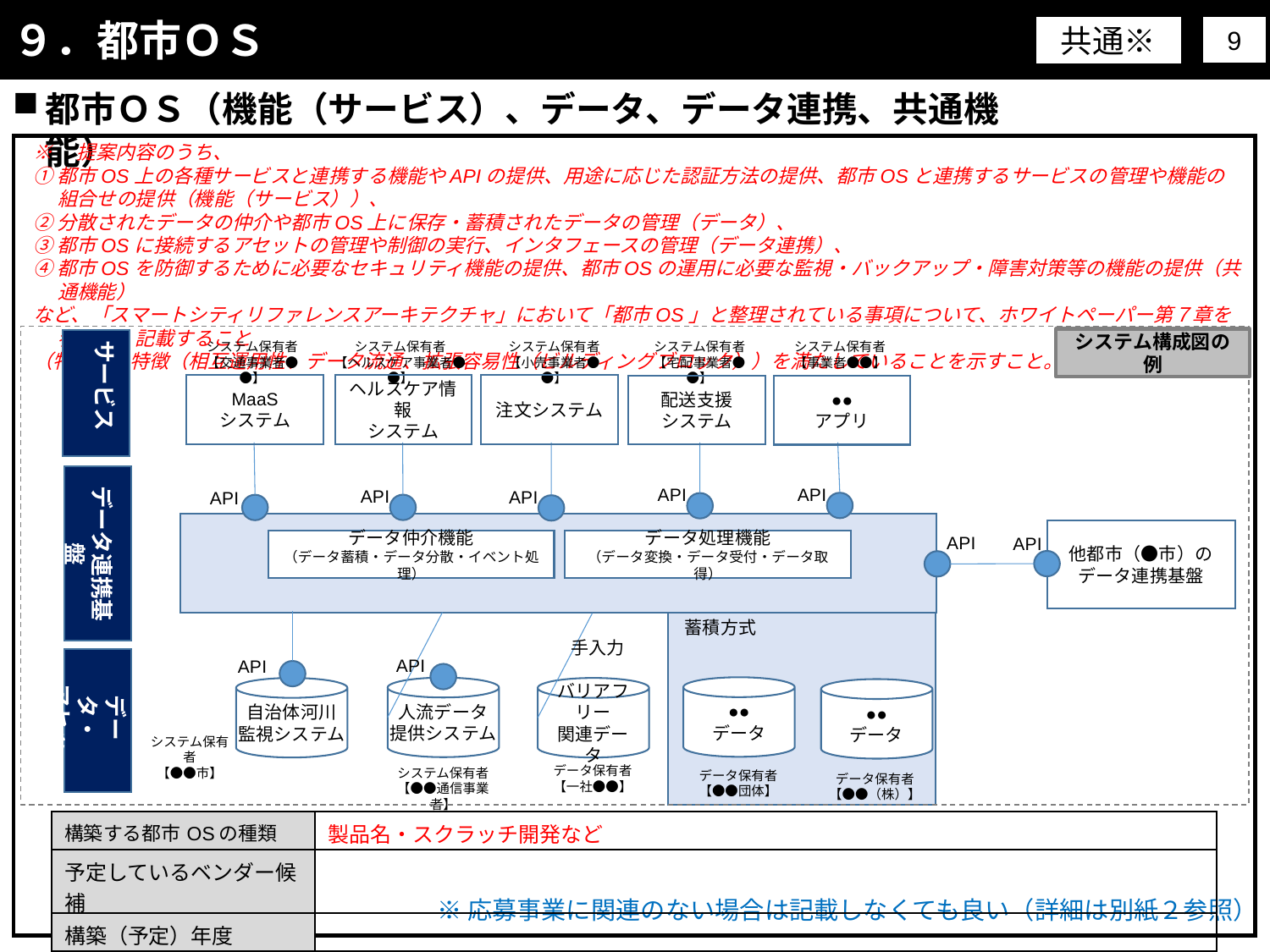

９．都市ＯＳ
共通※
9
都市ＯＳ（機能（サービス）、データ、データ連携、共通機能）
※　提案内容のうち、
①都市OS上の各種サービスと連携する機能やAPIの提供、用途に応じた認証方法の提供、都市OSと連携するサービスの管理や機能の組合せの提供（機能（サービス））、
②分散されたデータの仲介や都市OS上に保存・蓄積されたデータの管理（データ）、
③都市OSに接続するアセットの管理や制御の実行、インタフェースの管理（データ連携）、
④都市OSを防御するために必要なセキュリティ機能の提供、都市OSの運用に必要な監視・バックアップ・障害対策等の機能の提供（共通機能）
など、「スマートシティリファレンスアーキテクチャ」において「都市OS」と整理されている事項について、ホワイトペーパー第７章を参照し、記載すること
（特に、３特徴（相互運用性、データ流通、拡張容易性（ビルディングブロック））を満たしていることを示すこと。）

サービス
システム構成図の例

システム保有者
【交通事業者●●】
システム保有者
【ヘルスケア事業者●●】
システム保有者
【小売事業者●●】
システム保有者
【宅配事業者●●】
システム保有者
【事業者●●】
MaaS
システム
ヘルスケア情報
システム
注文システム
配送支援
システム
●●
アプリ

データ連携基盤
API
API
API
API
API

他都市（●市）の
データ連携基盤
API
API
データ処理機能
（データ変換・データ受付・データ取得）
データ仲介機能
（データ蓄積・データ分散・イベント処理）

蓄積方式

手入力
API

API
データ・
アセット

●●
データ
人流データ
提供システム
自治体河川
監視システム
バリアフリー
関連データ
●●
データ
システム保有者
【●●市】
データ保有者
【一社●●】
システム保有者
【●●通信事業者】
データ保有者
【●●団体】
データ保有者
【●●（株）】
| 構築する都市OSの種類 | 製品名・スクラッチ開発など |
| --- | --- |
| 予定しているベンダー候補 |  |
| 構築（予定）年度 |  |
※応募事業に関連のない場合は記載しなくても良い（詳細は別紙２参照）